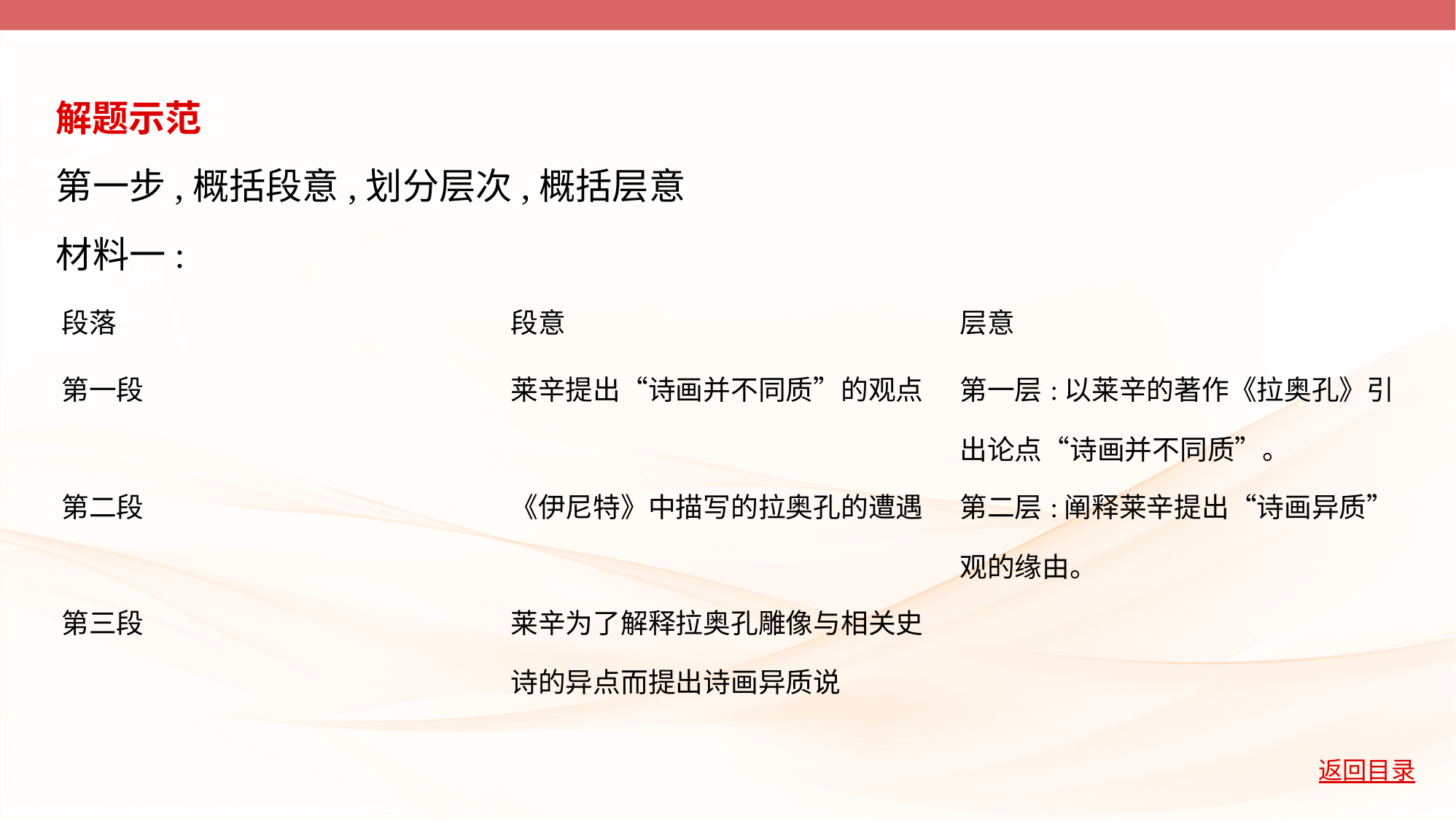

解题示范
第一步,概括段意,划分层次,概括层意
材料一:
| 段落 | 段意 | 层意 |
| --- | --- | --- |
| 第一段 | 莱辛提出“诗画并不同质”的观点 | 第一层:以莱辛的著作《拉奥孔》引 出论点“诗画并不同质”。 |
| 第二段 | 《伊尼特》中描写的拉奥孔的遭遇 | 第二层:阐释莱辛提出“诗画异质” 观的缘由。 |
| 第三段 | 莱辛为了解释拉奥孔雕像与相关史 诗的异点而提出诗画异质说 |  |